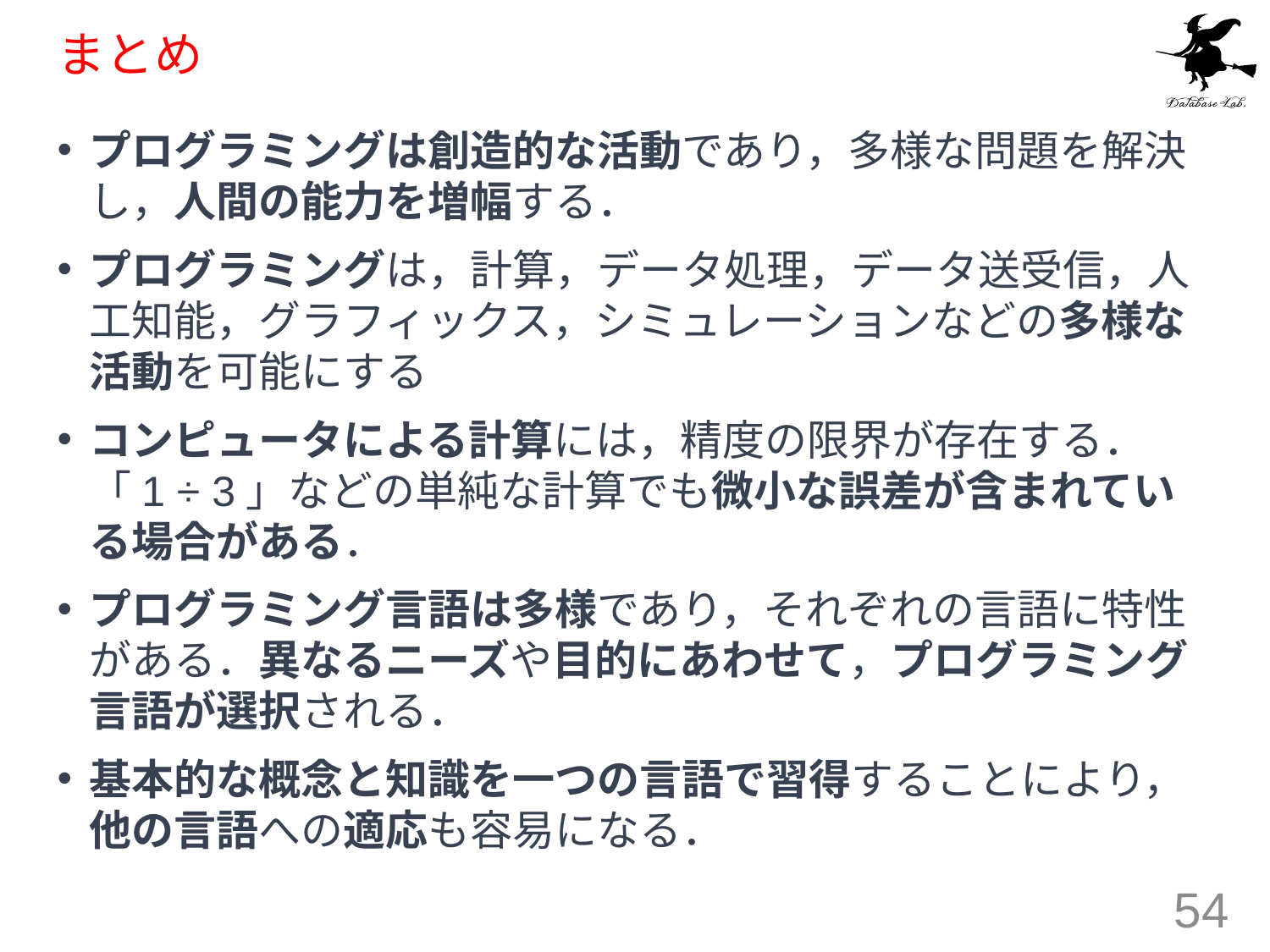

# まとめ
プログラミングは創造的な活動であり，多様な問題を解決し，人間の能力を増幅する．
プログラミングは，計算，データ処理，データ送受信，人工知能，グラフィックス，シミュレーションなどの多様な活動を可能にする
コンピュータによる計算には，精度の限界が存在する．「1 ÷ 3」などの単純な計算でも微小な誤差が含まれている場合がある．
プログラミング言語は多様であり，それぞれの言語に特性がある．異なるニーズや目的にあわせて，プログラミング言語が選択される．
基本的な概念と知識を一つの言語で習得することにより，他の言語への適応も容易になる．
54